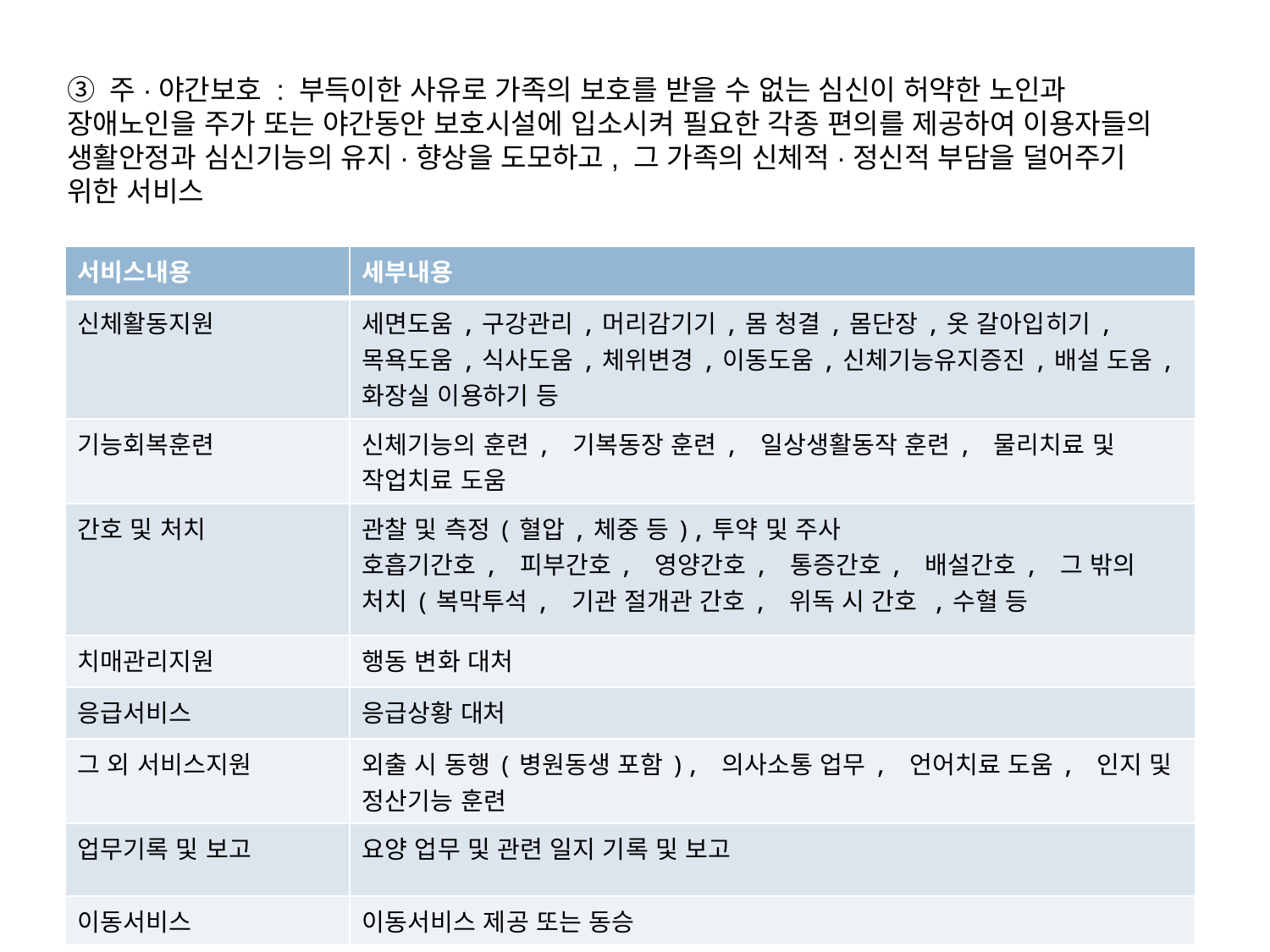

③ 주·야간보호 : 부득이한 사유로 가족의 보호를 받을 수 없는 심신이 허약한 노인과 장애노인을 주가 또는 야간동안 보호시설에 입소시켜 필요한 각종 편의를 제공하여 이용자들의 생활안정과 심신기능의 유지·향상을 도모하고, 그 가족의 신체적·정신적 부담을 덜어주기 위한 서비스

| 서비스내용 | 세부내용 |
| --- | --- |
| 신체활동지원 | 세면도움,구강관리,머리감기기,몸 청결,몸단장,옷 갈아입히기,목욕도움,식사도움,체위변경,이동도움,신체기능유지증진,배설 도움,화장실 이용하기 등 |
| 기능회복훈련 | 신체기능의 훈련, 기복동장 훈련, 일상생활동작 훈련, 물리치료 및 작업치료 도움 |
| 간호 및 처치 | 관찰 및 측정(혈압,체중 등),투약 및 주사 호흡기간호, 피부간호, 영양간호, 통증간호, 배설간호, 그 밖의 처치(복막투석, 기관 절개관 간호, 위독 시 간호 ,수혈 등 |
| 치매관리지원 | 행동 변화 대처 |
| 응급서비스 | 응급상황 대처 |
| 그 외 서비스지원 | 외출 시 동행(병원동생 포함), 의사소통 업무, 언어치료 도움, 인지 및 정산기능 훈련 |
| 업무기록 및 보고 | 요양 업무 및 관련 일지 기록 및 보고 |
| 이동서비스 | 이동서비스 제공 또는 동승 |